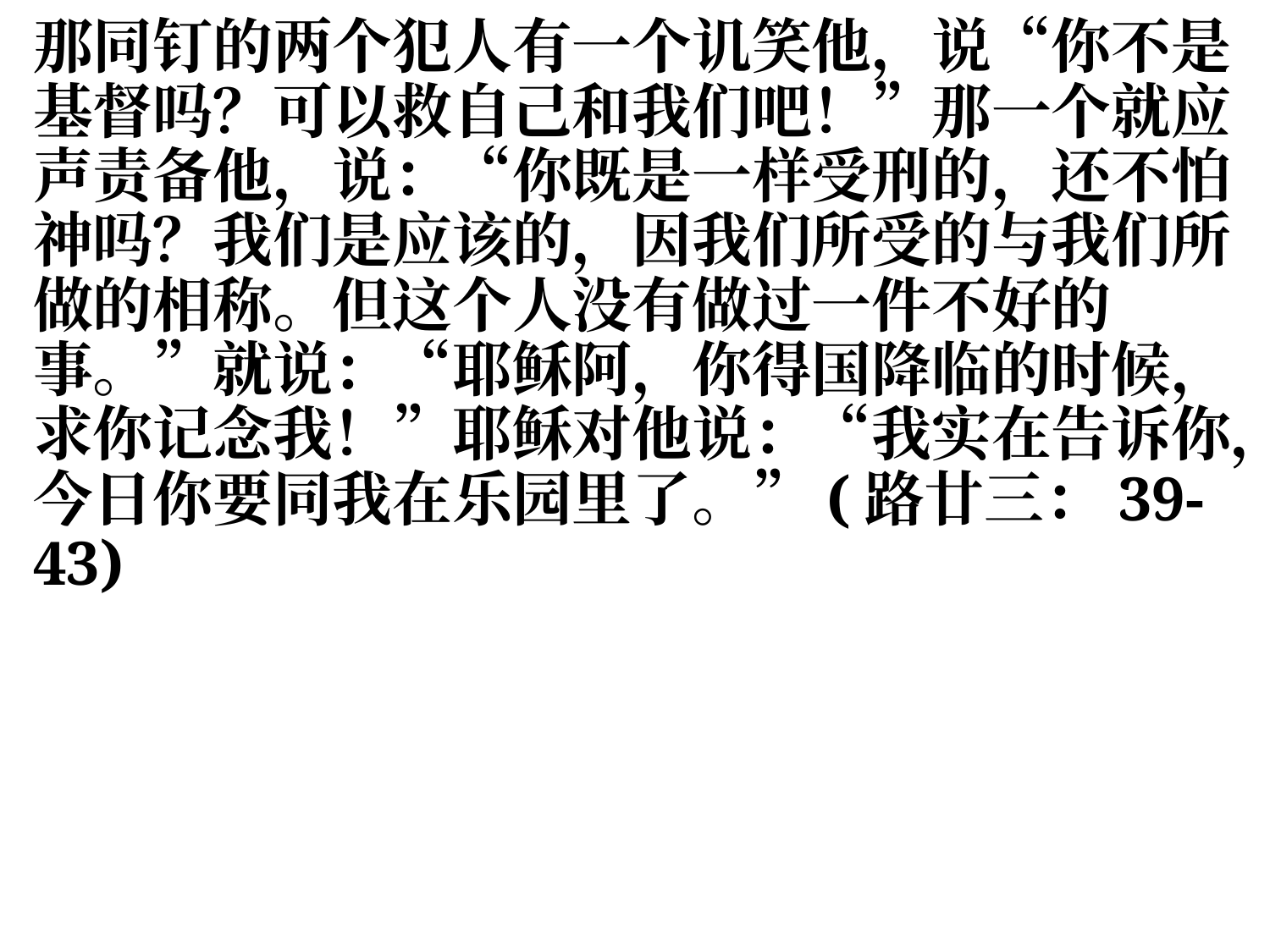

那同钉的两个犯人有一个讥笑他，说“你不是基督吗？可以救自己和我们吧！”那一个就应声责备他，说：“你既是一样受刑的，还不怕神吗？我们是应该的，因我们所受的与我们所做的相称。但这个人没有做过一件不好的事。”就说：“耶稣阿，你得国降临的时候，求你记念我！”耶稣对他说：“我实在告诉你，今日你要同我在乐园里了。”(路廿三：39-43)